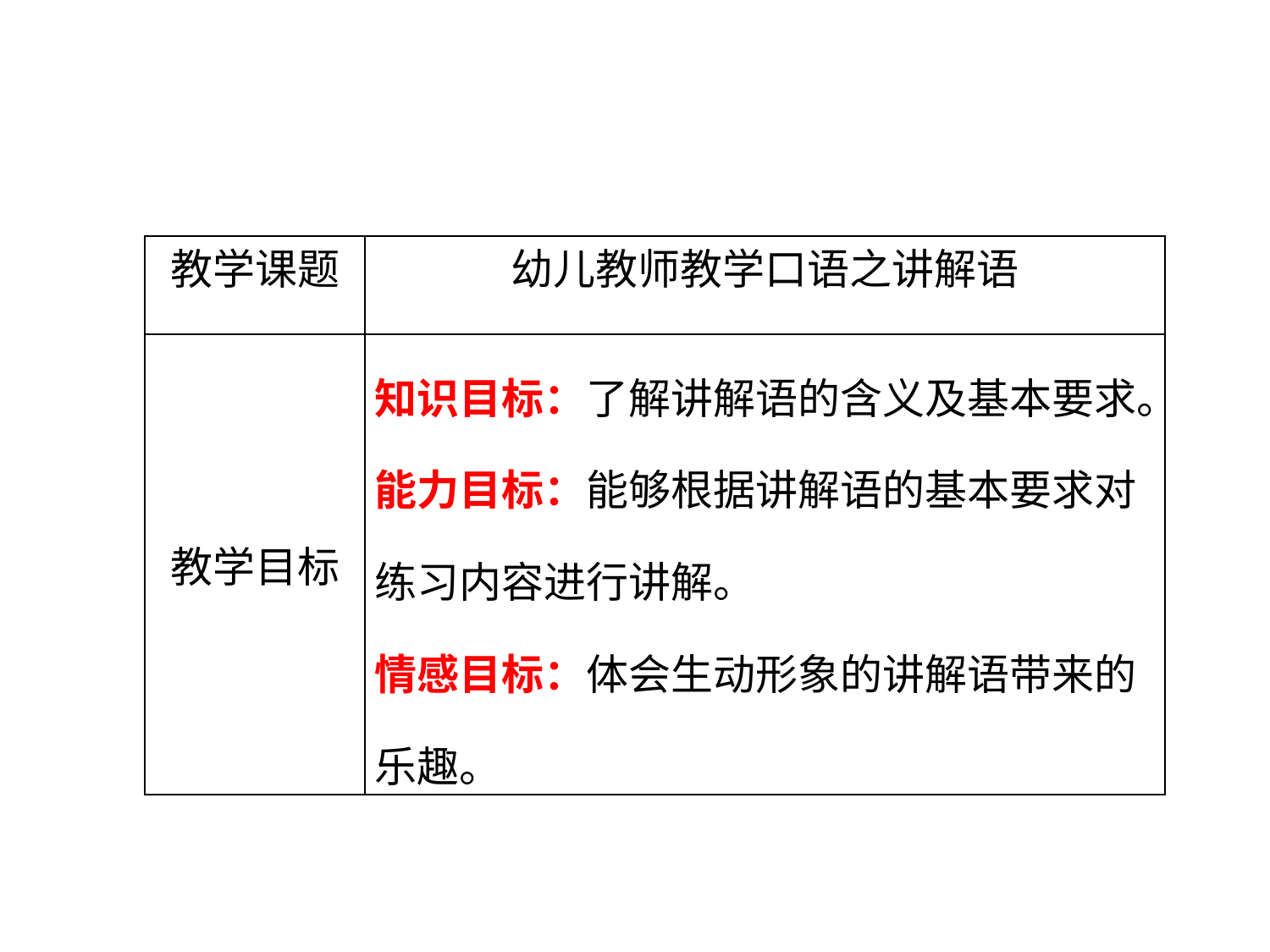

| 教学课题 | 幼儿教师教学口语之讲解语 |
| --- | --- |
| 教学目标 | 知识目标：了解讲解语的含义及基本要求。 能力目标：能够根据讲解语的基本要求对练习内容进行讲解。 情感目标：体会生动形象的讲解语带来的乐趣。 |